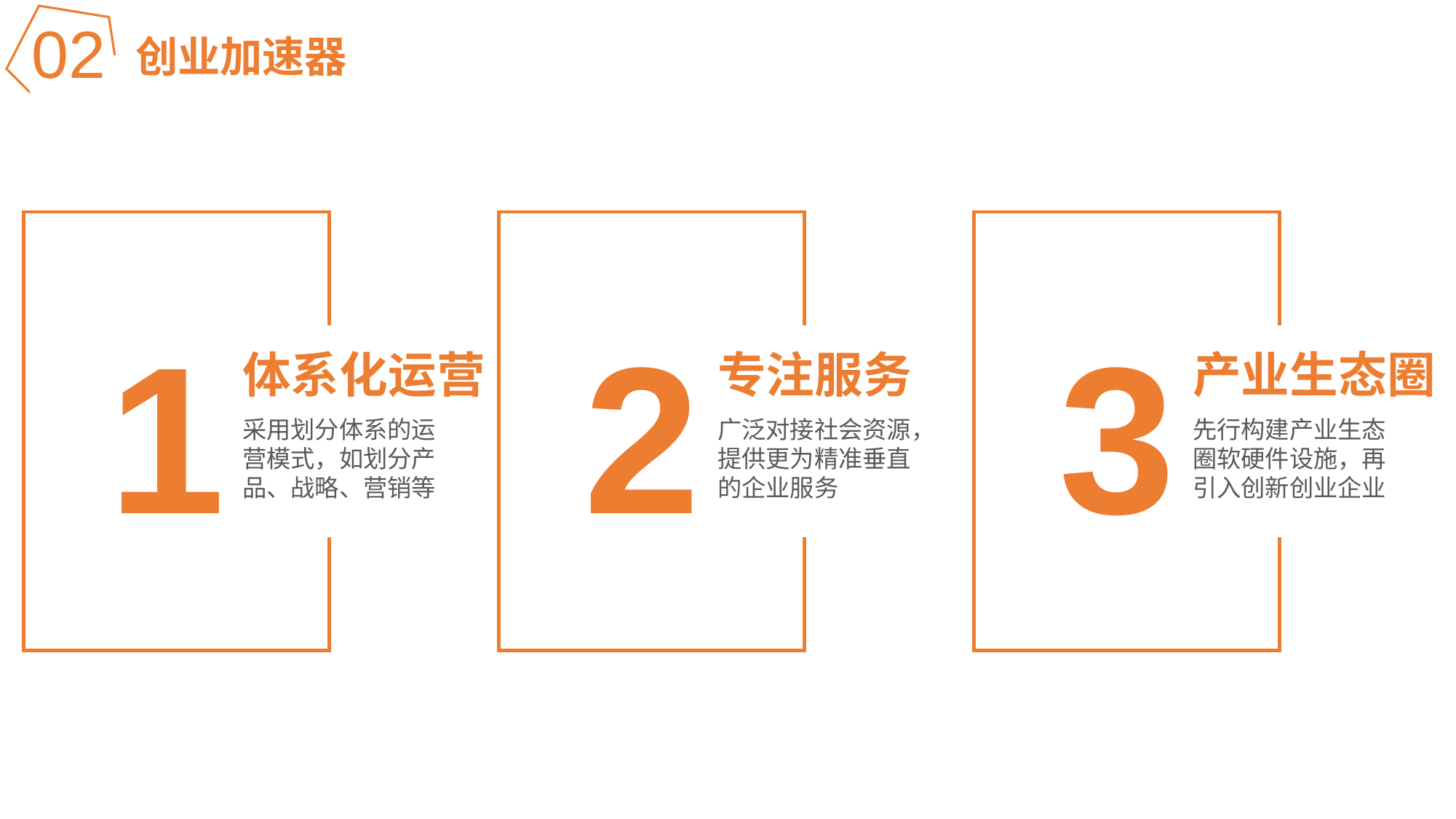

02
创业加速器

1

体系化运营
采用划分体系的运营模式，如划分产品、战略、营销等

2

专注服务
广泛对接社会资源，提供更为精准垂直的企业服务

3

产业生态圈
先行构建产业生态圈软硬件设施，再引入创新创业企业